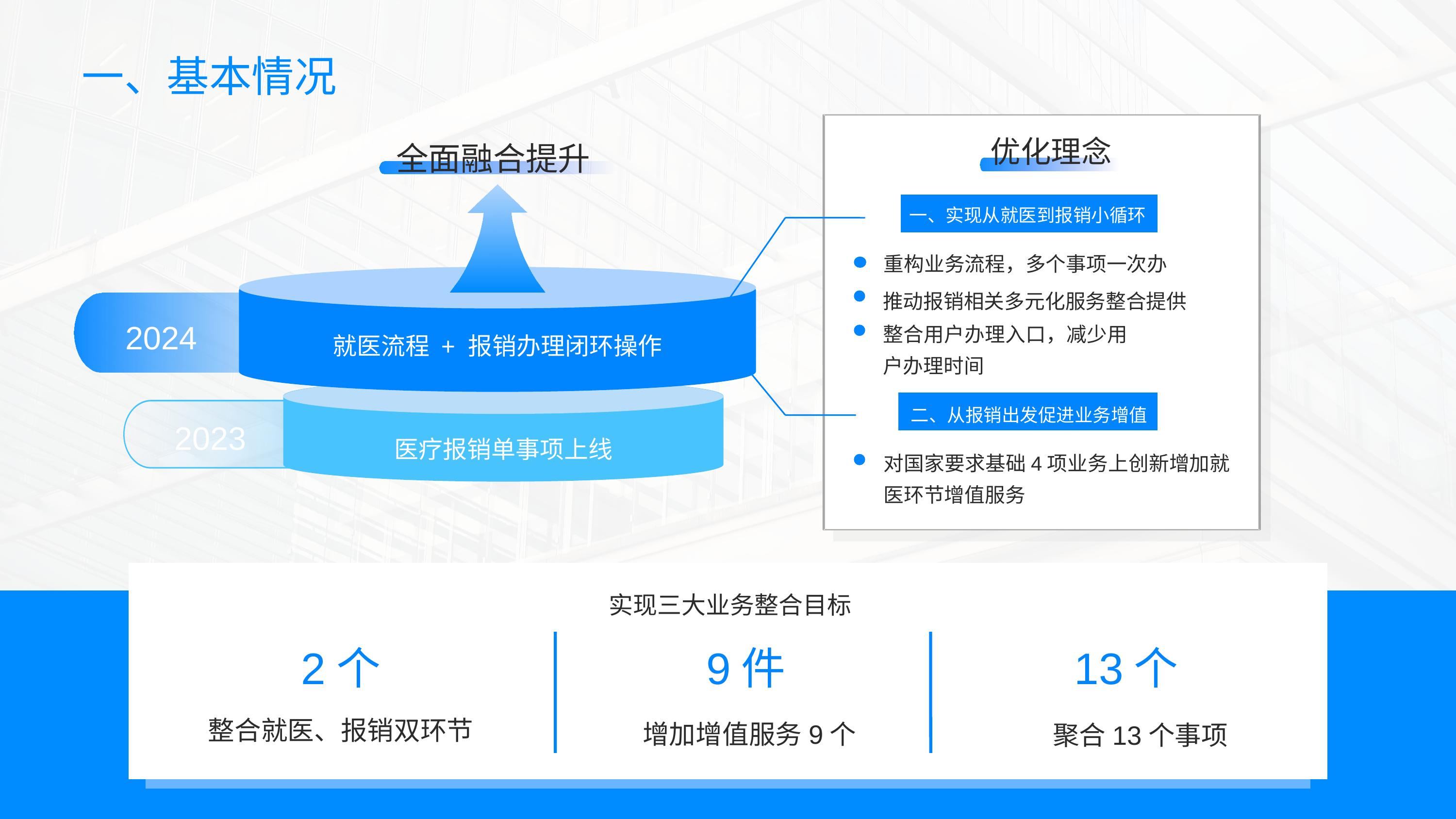

一、基本情况

优化理念
全面融合提升

一、实现从就医到报销小循环

重构业务流程，多个事项一次办

推动报销相关多元化服务整合提供

2024
整合用户办理入口，减少用户办理时间

就医流程 + 报销办理闭环操作

二、从报销出发促进业务增值

2023

医疗报销单事项上线
对国家要求基础4项业务上创新增加就医环节增值服务

实现三大业务整合目标

2个
9件
13个
整合就医、报销双环节
增加增值服务9个
聚合13个事项